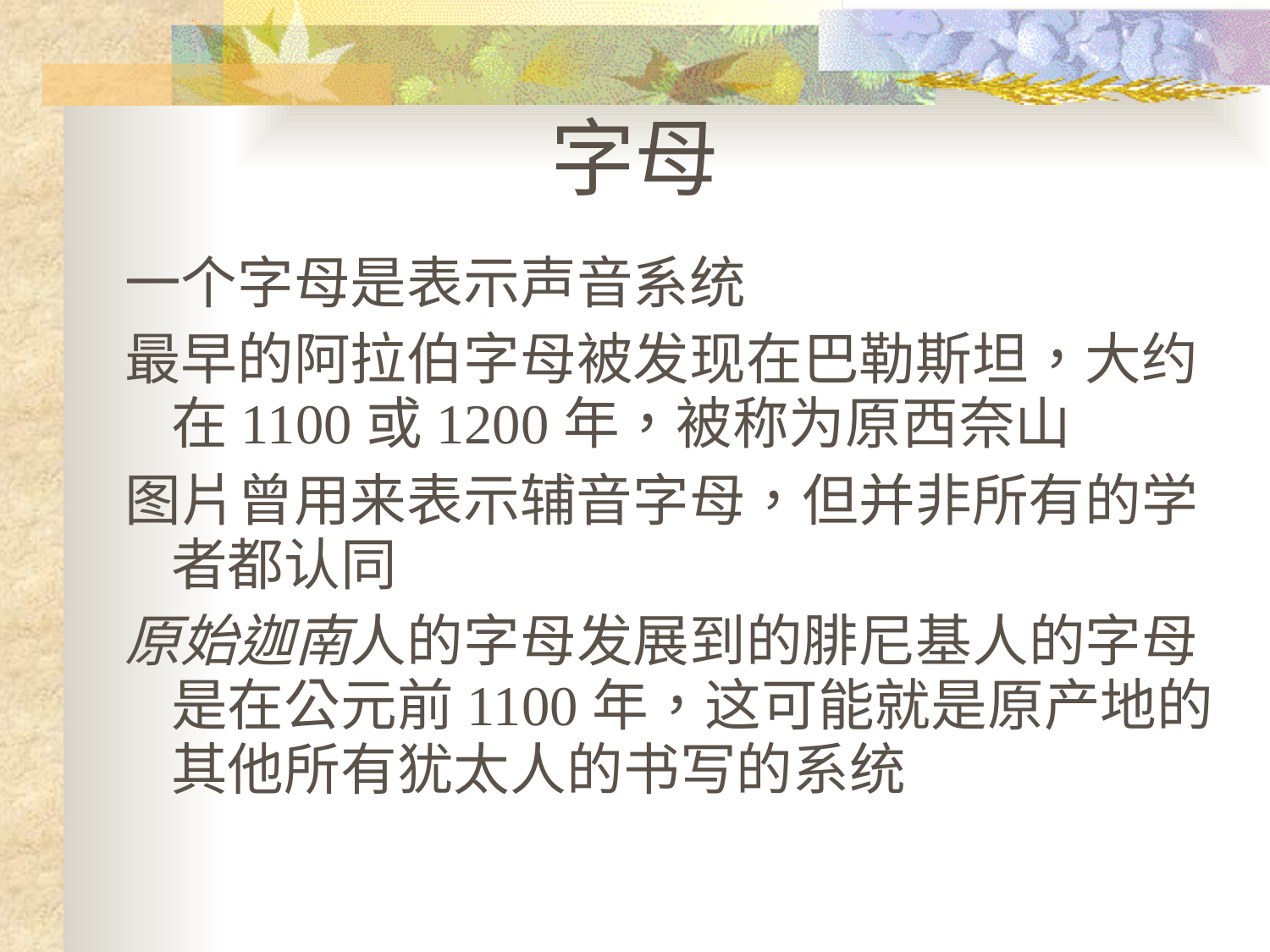

字母
一个字母是表示声音系统
最早的阿拉伯字母被发现在巴勒斯坦，大约在1100或1200年，被称为原西奈山
图片曾用来表示辅音字母，但并非所有的学者都认同
原始迦南人的字母发展到的腓尼基人的字母是在公元前1100年，这可能就是原产地的其他所有犹太人的书写的系统